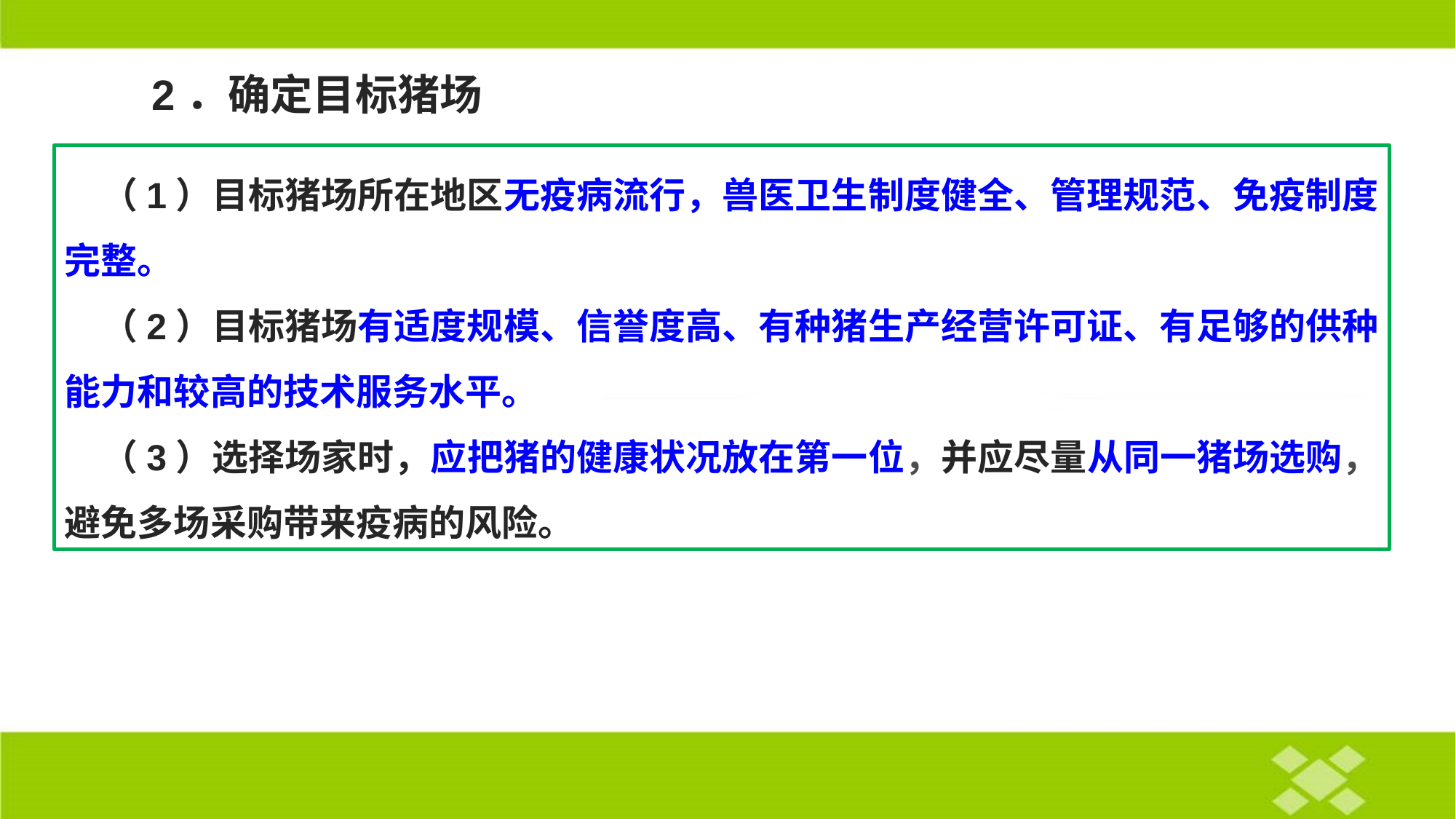

# 2．确定目标猪场
（1）目标猪场所在地区无疫病流行，兽医卫生制度健全、管理规范、免疫制度完整。
（2）目标猪场有适度规模、信誉度高、有种猪生产经营许可证、有足够的供种能力和较高的技术服务水平。
（3）选择场家时，应把猪的健康状况放在第一位，并应尽量从同一猪场选购，避免多场采购带来疫病的风险。